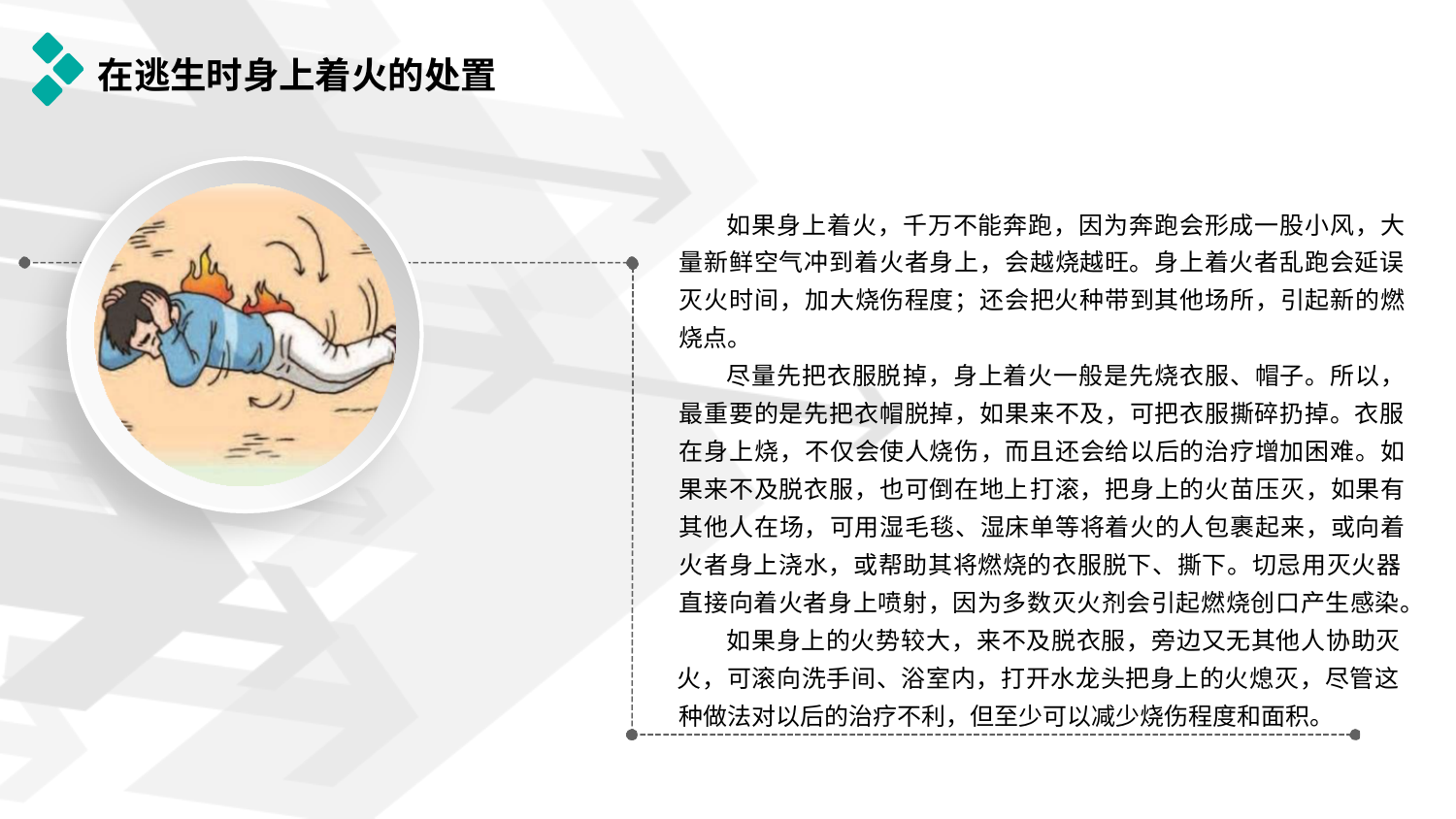

# 在逃生时身上着火的处置

如果身上着火，千万不能奔跑，因为奔跑会形成一股小风，大 量新鲜空气冲到着火者身上，会越烧越旺。身上着火者乱跑会延误 灭火时间，加大烧伤程度；还会把火种带到其他场所，引起新的燃 烧点。
尽量先把衣服脱掉，身上着火一般是先烧衣服、帽子。所以， 最重要的是先把衣帽脱掉，如果来不及，可把衣服撕碎扔掉。衣服 在身上烧，不仅会使人烧伤，而且还会给以后的治疗增加困难。如 果来不及脱衣服，也可倒在地上打滚，把身上的火苗压灭，如果有 其他人在场，可用湿毛毯、湿床单等将着火的人包裹起来，或向着 火者身上浇水，或帮助其将燃烧的衣服脱下、撕下。切忌用灭火器
直接向着火者身上喷射，因为多数灭火剂会引起燃烧创口产生感染。 如果身上的火势较大，来不及脱衣服，旁边又无其他人协助灭
火，可滚向洗手间、浴室内，打开水龙头把身上的火熄灭，尽管这 种做法对以后的治疗不利，但至少可以减少烧伤程度和面积。